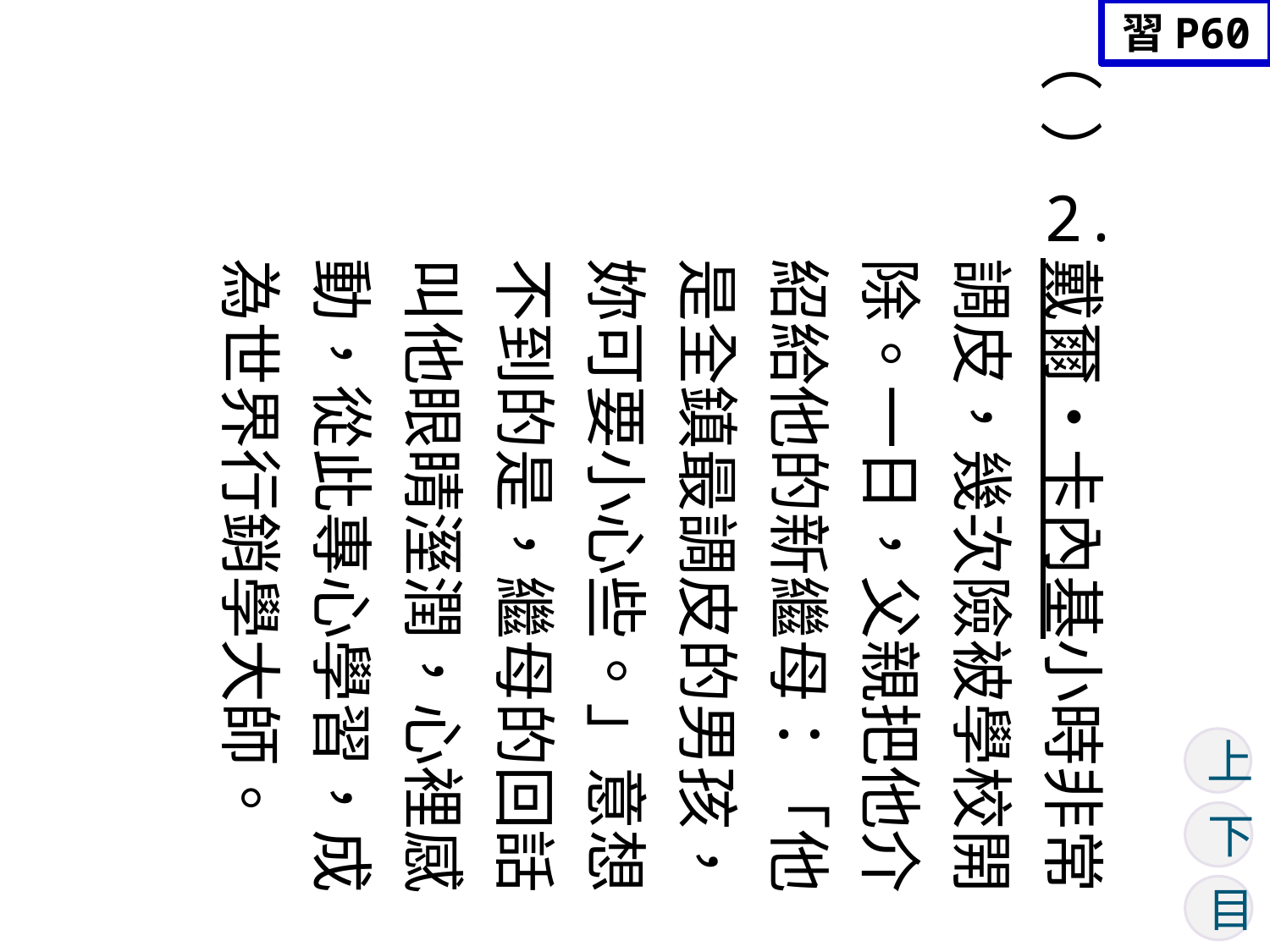

習P60
（  ）
2.
戴爾‧卡內基小時非常調皮，幾次險被學校開除。一日，父親把他介紹給他的新繼母：「他是全鎮最調皮的男孩，妳可要小心些。」意想不到的是，繼母的回話叫他眼睛溼潤，心裡感動，從此專心學習，成為世界行銷學大師。